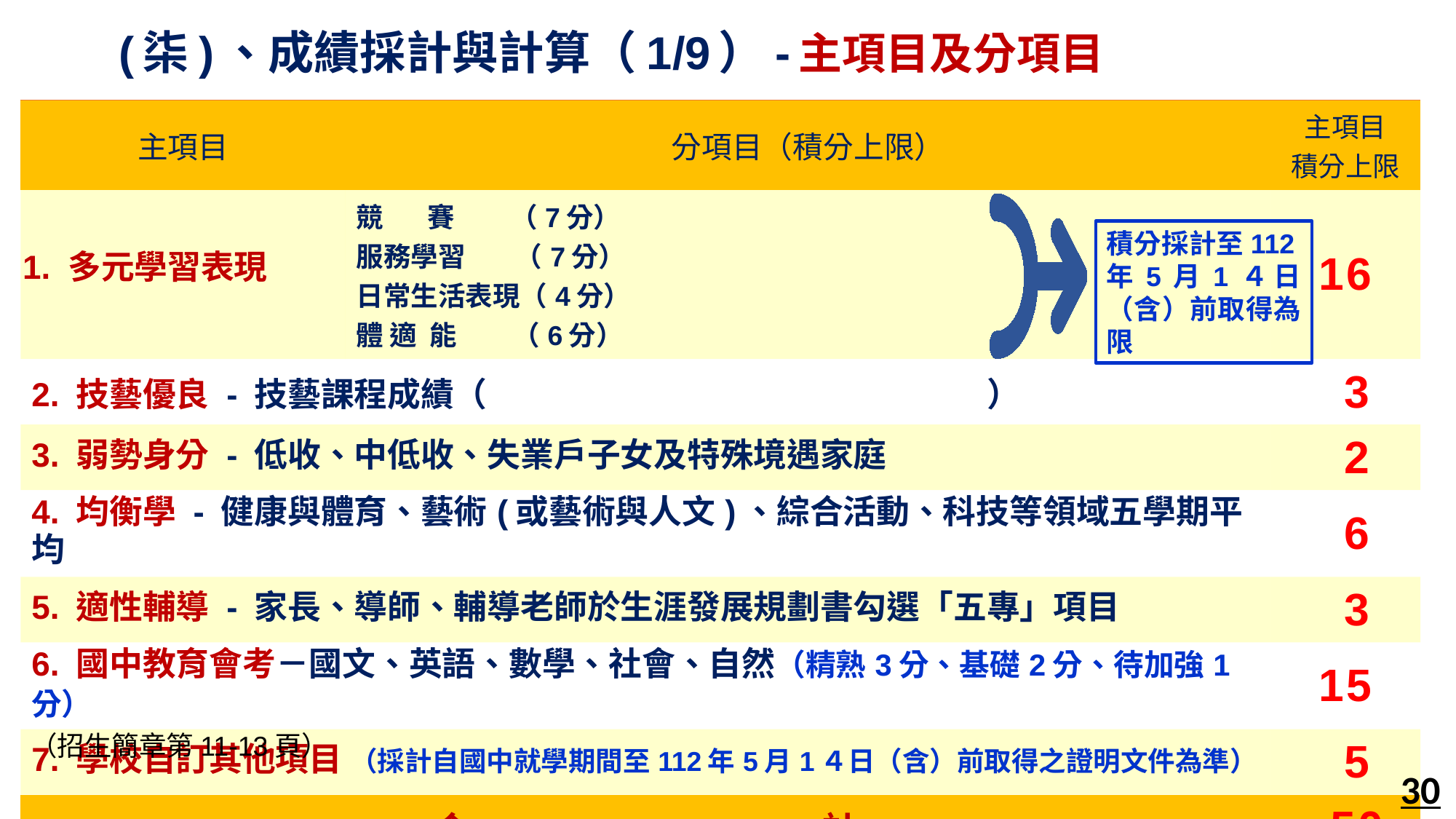

(柒)、成績採計與計算（1/9）-主項目及分項目
| 主項目 | 分項目（積分上限） | 主項目 積分上限 |
| --- | --- | --- |
|  | 競 賽 （7分） 服務學習 （7分）　　 日常生活表現（4分） 體 適 能 （6分） | 16 |
| 2. 技藝優良 - 技藝課程成績（以單一學期之百分制成績擇優採計） |  | 3 |
| 3. 弱勢身分 - 低收、中低收、失業戶子女及特殊境遇家庭 |  | 2 |
| 4. 均衡學 - 健康與體育、藝術(或藝術與人文)、綜合活動、科技等領域五學期平均 |  | 6 |
| 5. 適性輔導 - 家長、導師、輔導老師於生涯發展規劃書勾選「五專」項目 |  | 3 |
| 6. 國中教育會考－國文、英語、數學、社會、自然（精熟3分、基礎2分、待加強1分） |  | 15 |
| 7. 學校自訂其他項目 （採計自國中就學期間至112年5月1４日（含）前取得之證明文件為準） |  | 5 |
| 合 計 |  | 50 |

積分採計至112年5月1４日（含）前取得為限
1. 多元學習表現
（招生簡章第11-13頁）
30